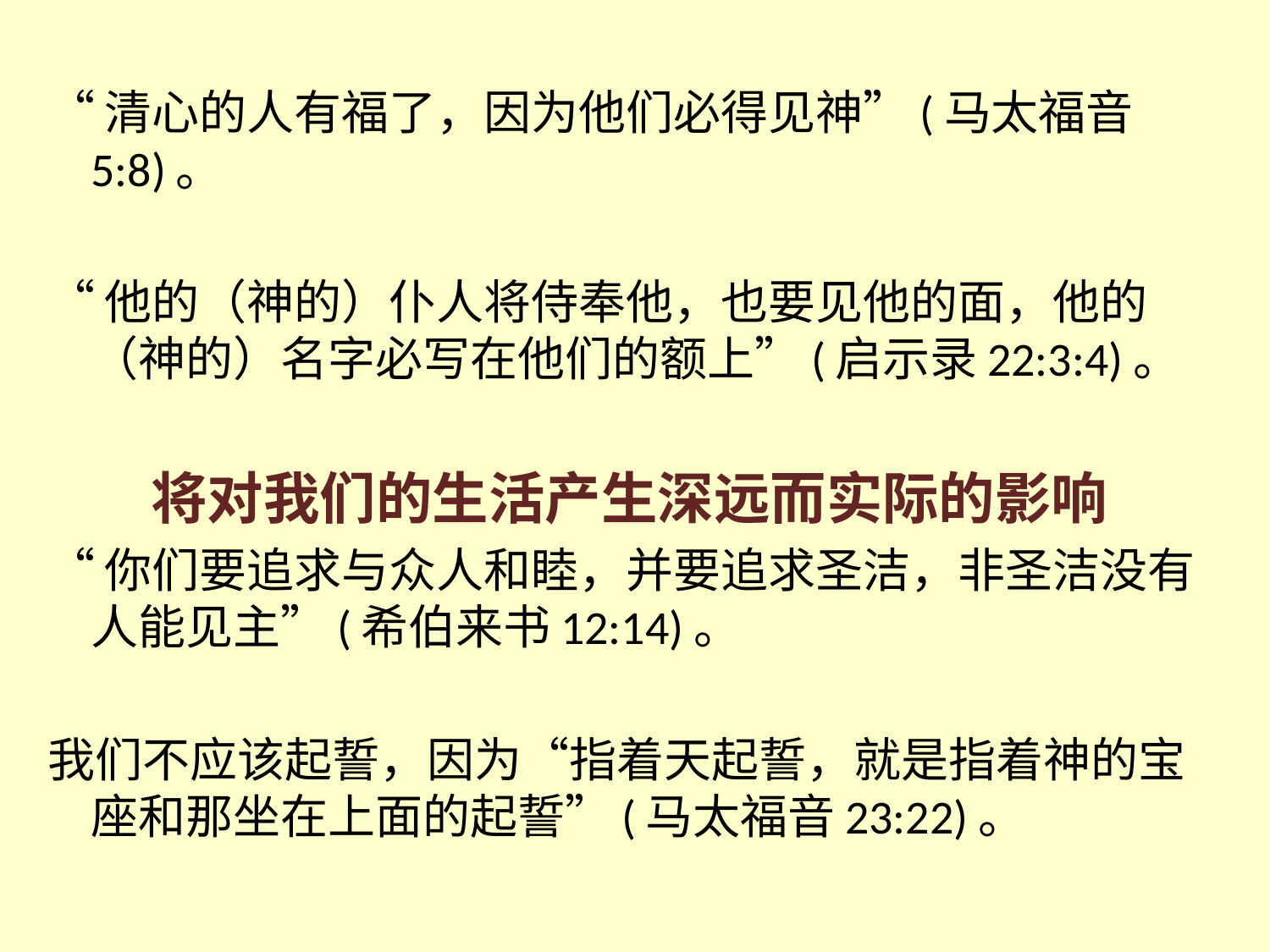

“清心的人有福了，因为他们必得见神”(马太福音5:8)。

“他的（神的）仆人将侍奉他，也要见他的面，他的（神的）名字必写在他们的额上”(启示录22:3:4)。

将对我们的生活产生深远而实际的影响
“你们要追求与众人和睦，并要追求圣洁，非圣洁没有人能见主”(希伯来书12:14)。

我们不应该起誓，因为“指着天起誓，就是指着神的宝座和那坐在上面的起誓”(马太福音23:22)。